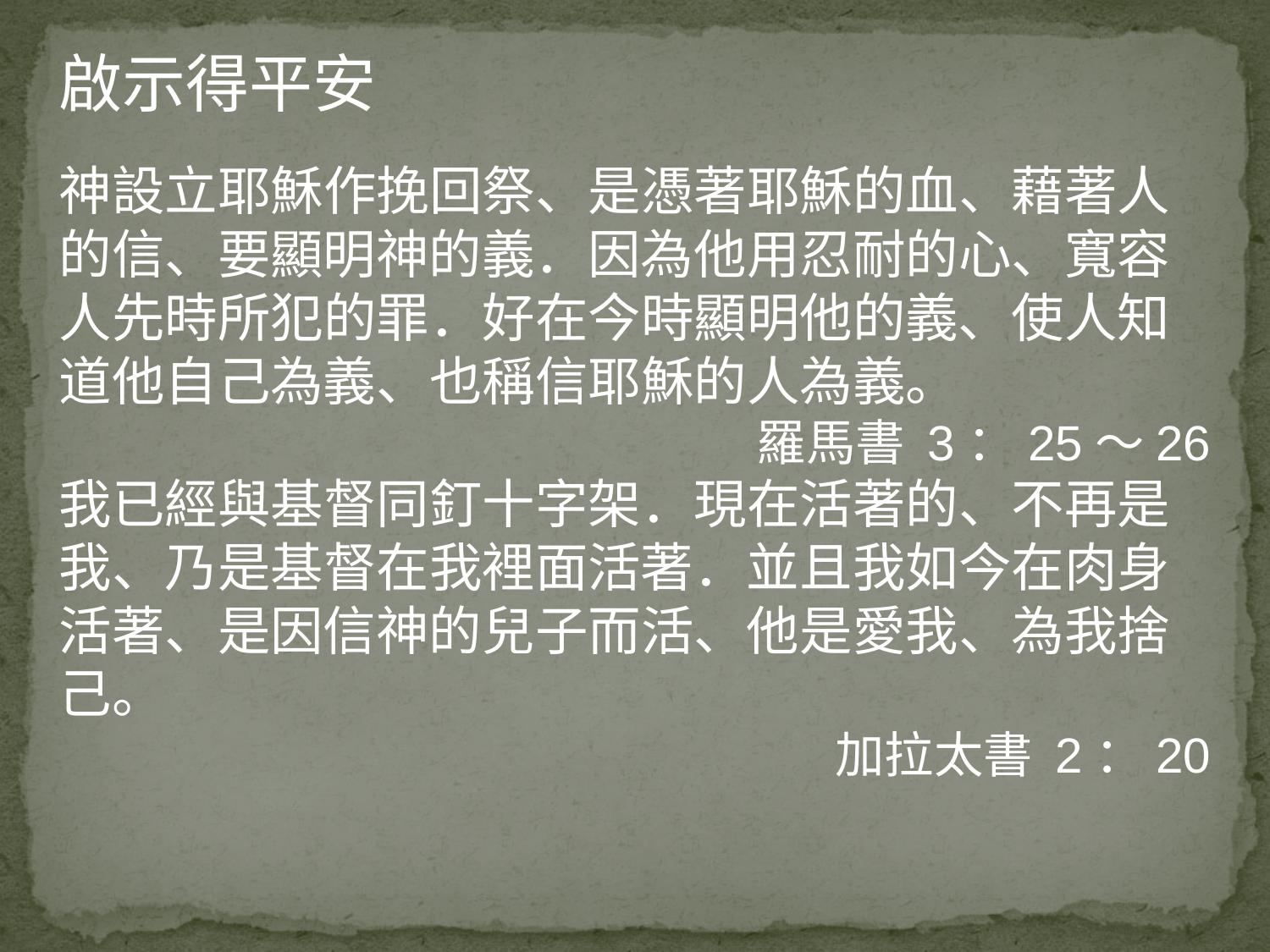

啟示得平安

神設立耶穌作挽回祭、是憑著耶穌的血、藉著人的信、要顯明神的義．因為他用忍耐的心、寬容人先時所犯的罪．好在今時顯明他的義、使人知道他自己為義、也稱信耶穌的人為義。
羅馬書 3：25～26
我已經與基督同釘十字架．現在活著的、不再是我、乃是基督在我裡面活著．並且我如今在肉身活著、是因信神的兒子而活、他是愛我、為我捨己。
加拉太書 2：20